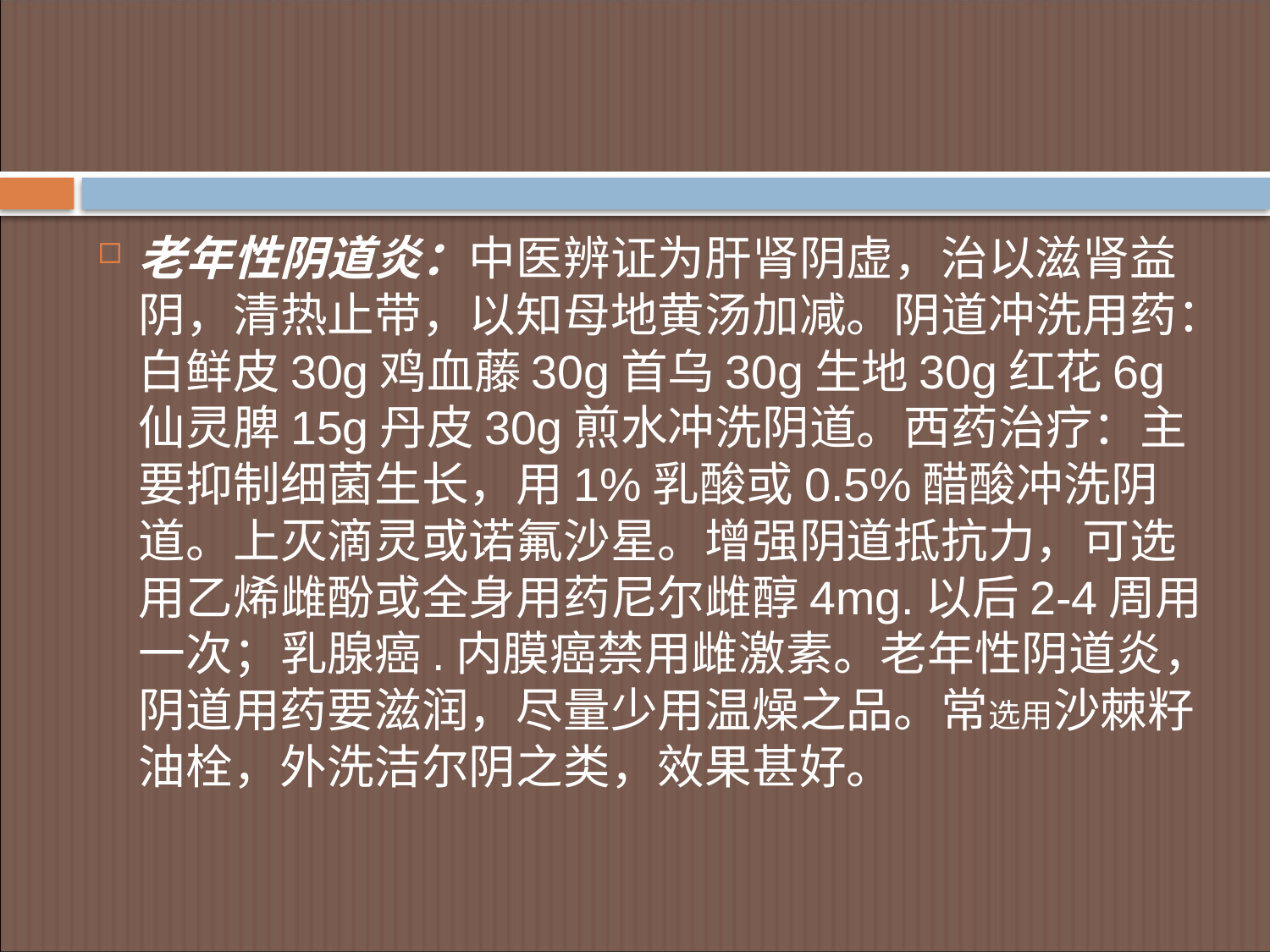

老年性阴道炎：中医辨证为肝肾阴虚，治以滋肾益阴，清热止带，以知母地黄汤加减。阴道冲洗用药：白鲜皮30g鸡血藤30g首乌30g生地30g红花6g仙灵脾15g丹皮30g煎水冲洗阴道。西药治疗：主要抑制细菌生长，用1%乳酸或0.5%醋酸冲洗阴道。上灭滴灵或诺氟沙星。增强阴道抵抗力，可选用乙烯雌酚或全身用药尼尔雌醇4mg.以后2-4周用一次；乳腺癌.内膜癌禁用雌激素。老年性阴道炎，阴道用药要滋润，尽量少用温燥之品。常选用沙棘籽油栓，外洗洁尔阴之类，效果甚好。